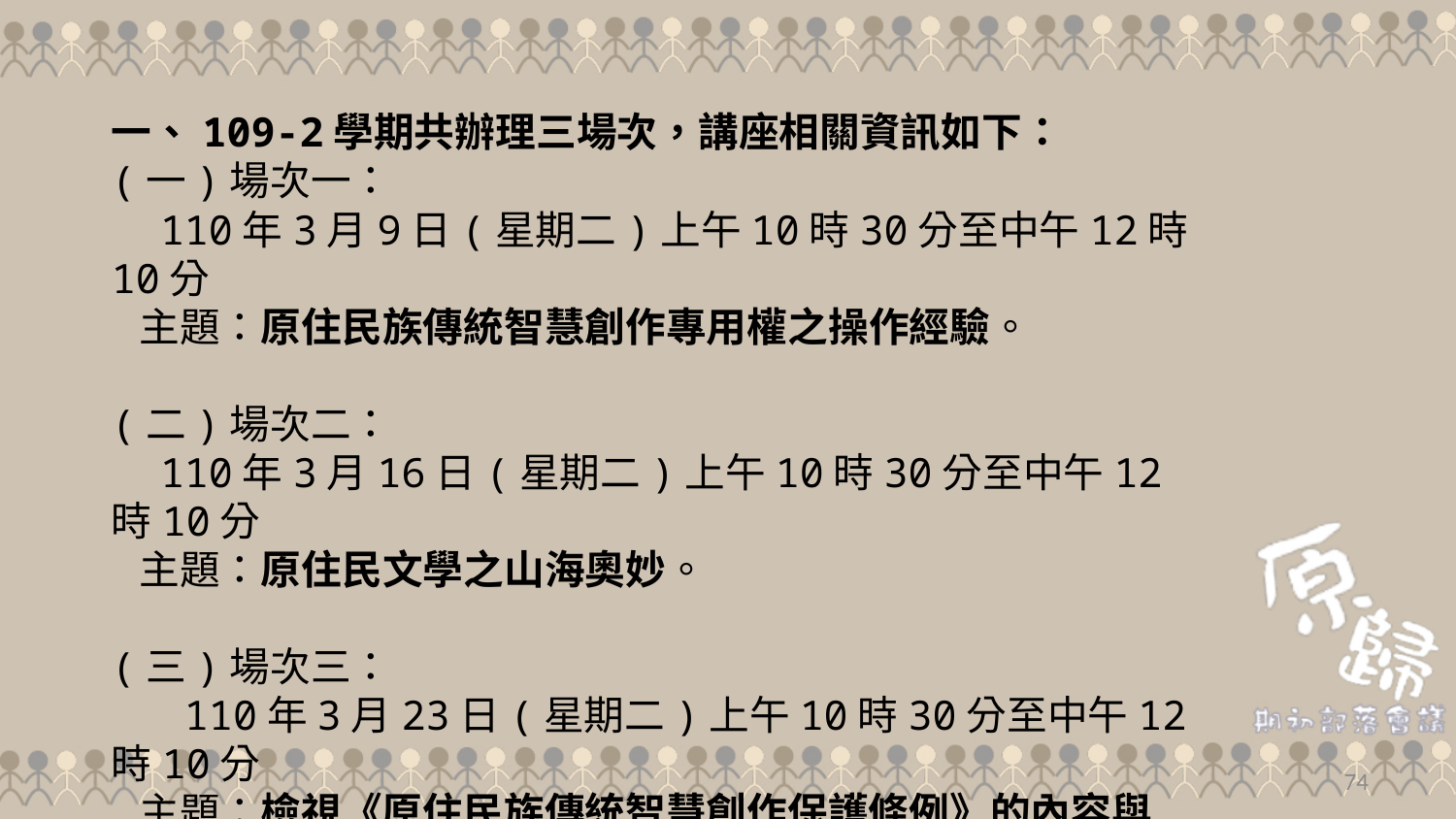

一、109-2學期共辦理三場次，講座相關資訊如下：
(一)場次一：
  110年3月9日(星期二)上午10時30分至中午12時10分
  主題：原住民族傳統智慧創作專用權之操作經驗。

(二)場次二：
  110年3月16日(星期二)上午10時30分至中午12時10分
  主題：原住民文學之山海奧妙。

(三)場次三：
   110年3月23日(星期二)上午10時30分至中午12時10分
  主題：檢視《原住民族傳統智慧創作保護條例》的內容與
        施行的情況。

74